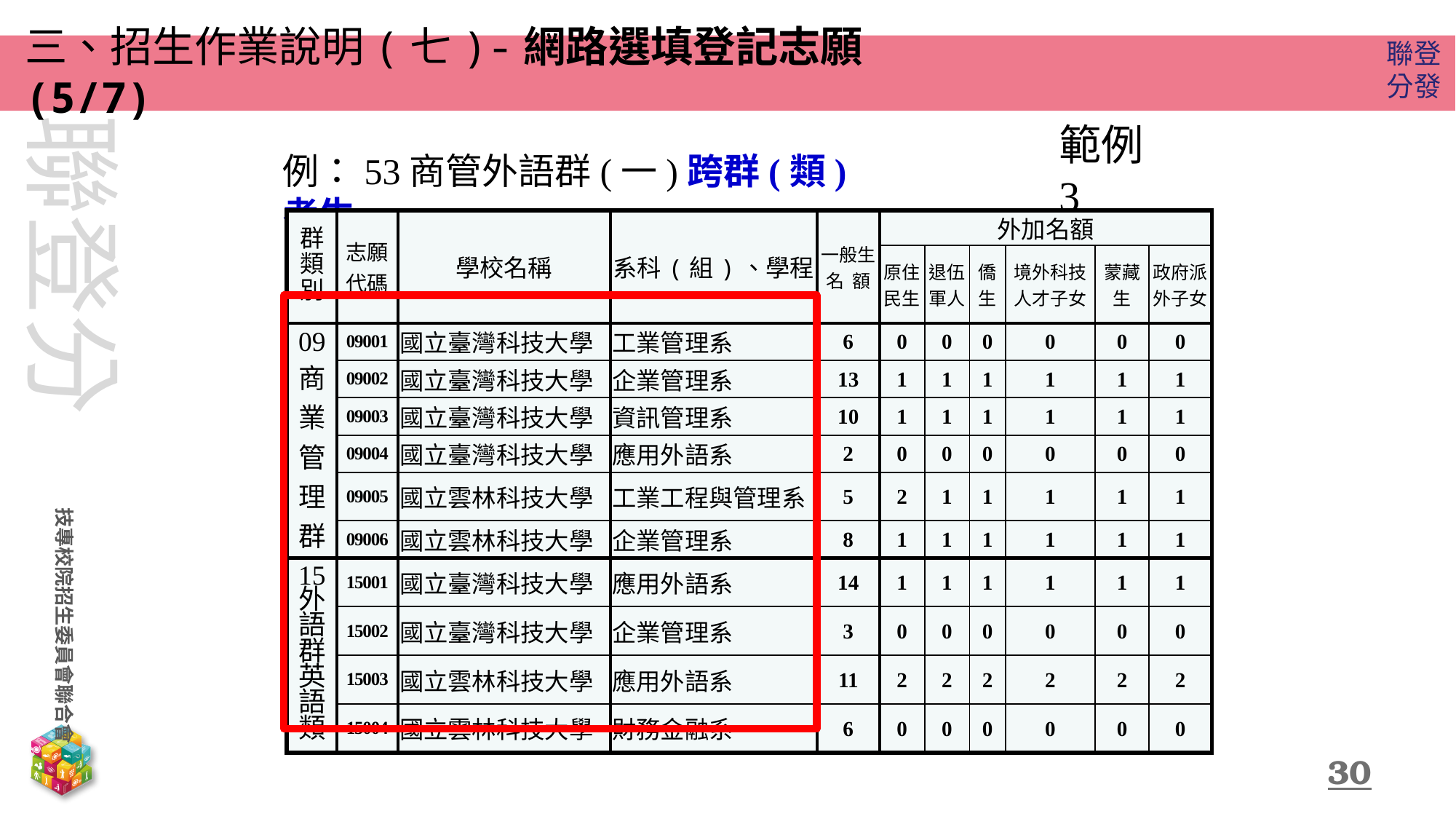

# 三、招生作業說明(七)-網路選填登記志願(5/7)
範例3
例：53商管外語群(一)跨群(類)考生
| 群 類 別 | 志願 代碼 | 學校名稱 | 系科(組)、學程 | 一般生 名 額 | 外加名額 |  |  |  |  |  |
| --- | --- | --- | --- | --- | --- | --- | --- | --- | --- | --- |
|  |  |  |  |  | 原住 民生 | 退伍 軍人 | 僑 生 | 境外科技 人才子女 | 蒙藏生 | 政府派外子女 |
| 09 商業管理 群 | 09001 | 國立臺灣科技大學 | 工業管理系 | 6 | 0 | 0 | 0 | 0 | 0 | 0 |
|  | 09002 | 國立臺灣科技大學 | 企業管理系 | 13 | 1 | 1 | 1 | 1 | 1 | 1 |
|  | 09003 | 國立臺灣科技大學 | 資訊管理系 | 10 | 1 | 1 | 1 | 1 | 1 | 1 |
|  | 09004 | 國立臺灣科技大學 | 應用外語系 | 2 | 0 | 0 | 0 | 0 | 0 | 0 |
|  | 09005 | 國立雲林科技大學 | 工業工程與管理系 | 5 | 2 | 1 | 1 | 1 | 1 | 1 |
|  | 09006 | 國立雲林科技大學 | 企業管理系 | 8 | 1 | 1 | 1 | 1 | 1 | 1 |
| 15 外語 群英語類 | 15001 | 國立臺灣科技大學 | 應用外語系 | 14 | 1 | 1 | 1 | 1 | 1 | 1 |
|  | 15002 | 國立臺灣科技大學 | 企業管理系 | 3 | 0 | 0 | 0 | 0 | 0 | 0 |
|  | 15003 | 國立雲林科技大學 | 應用外語系 | 11 | 2 | 2 | 2 | 2 | 2 | 2 |
|  | 15004 | 國立雲林科技大學 | 財務金融系 | 6 | 0 | 0 | 0 | 0 | 0 | 0 |

30